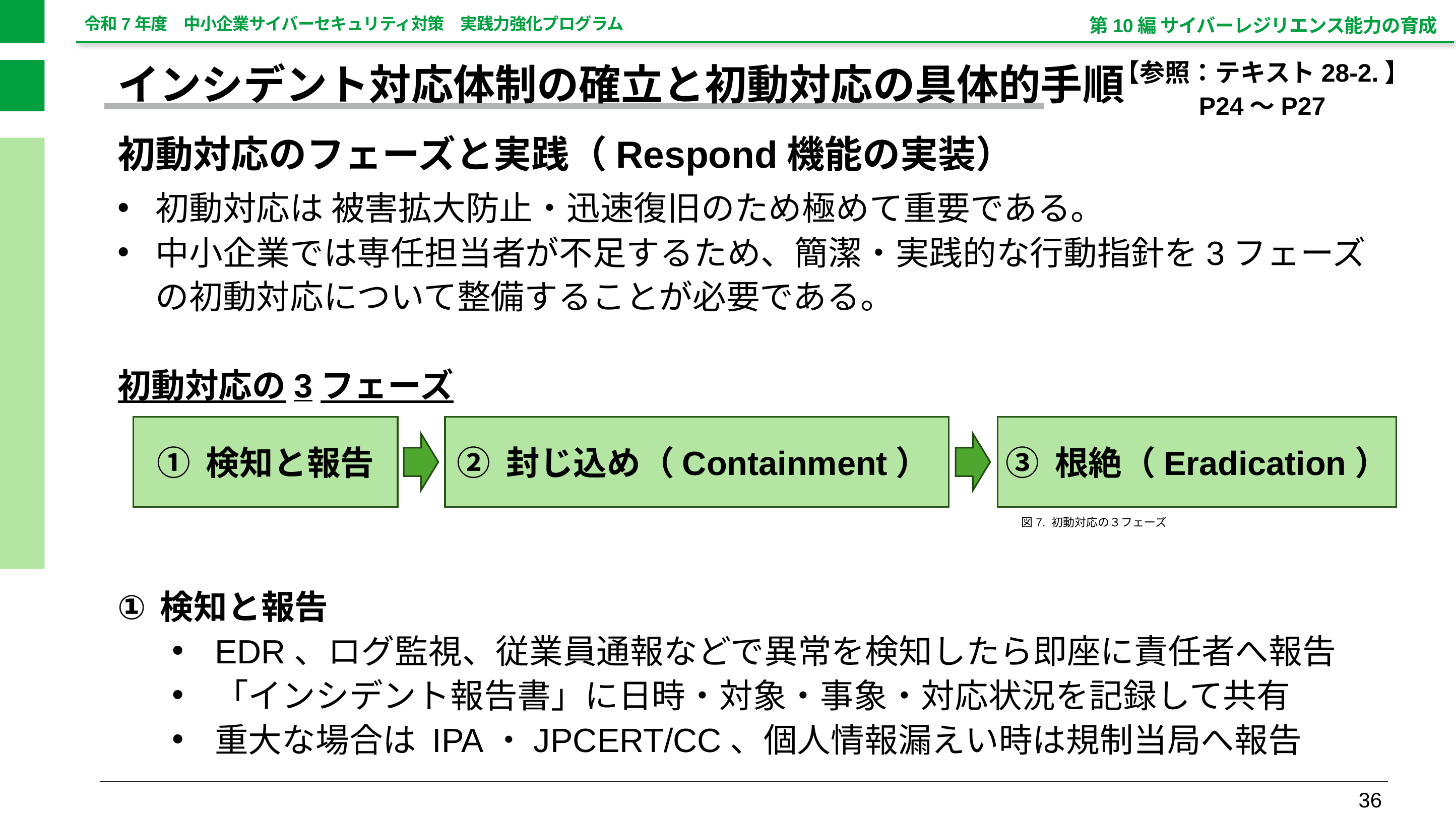

第10編 サイバーレジリエンス能力の育成
【参照：テキスト28-2.】
P24～P27
インシデント対応体制の確立と初動対応の具体的手順

初動対応のフェーズと実践（Respond機能の実装）
初動対応は 被害拡大防止・迅速復旧のため極めて重要である。
中小企業では専任担当者が不足するため、簡潔・実践的な行動指針を3フェーズの初動対応について整備することが必要である。

初動対応の3フェーズ

検知と報告
EDR、ログ監視、従業員通報などで異常を検知したら即座に責任者へ報告
「インシデント報告書」に日時・対象・事象・対応状況を記録して共有
重大な場合は IPA・JPCERT/CC、個人情報漏えい時は規制当局へ報告
① 検知と報告
② 封じ込め（Containment）
③ 根絶（Eradication）

図7. 初動対応の３フェーズ